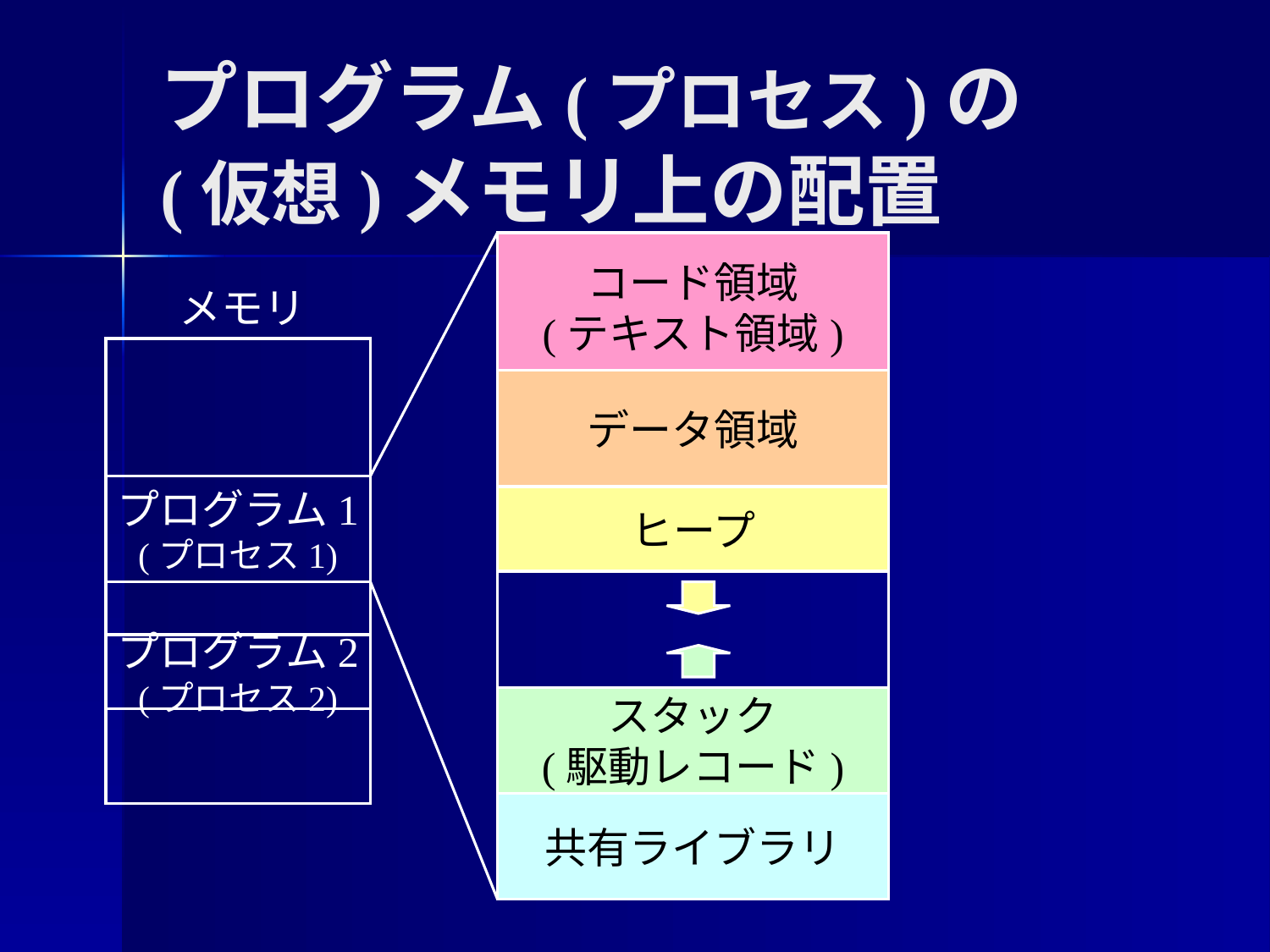

プログラム(プロセス)の
(仮想)メモリ上の配置

コード領域
(テキスト領域)
メモリ

データ領域
プログラム1
(プロセス1)
ヒープ

プログラム2
(プロセス2)

スタック
(駆動レコード)
共有ライブラリ